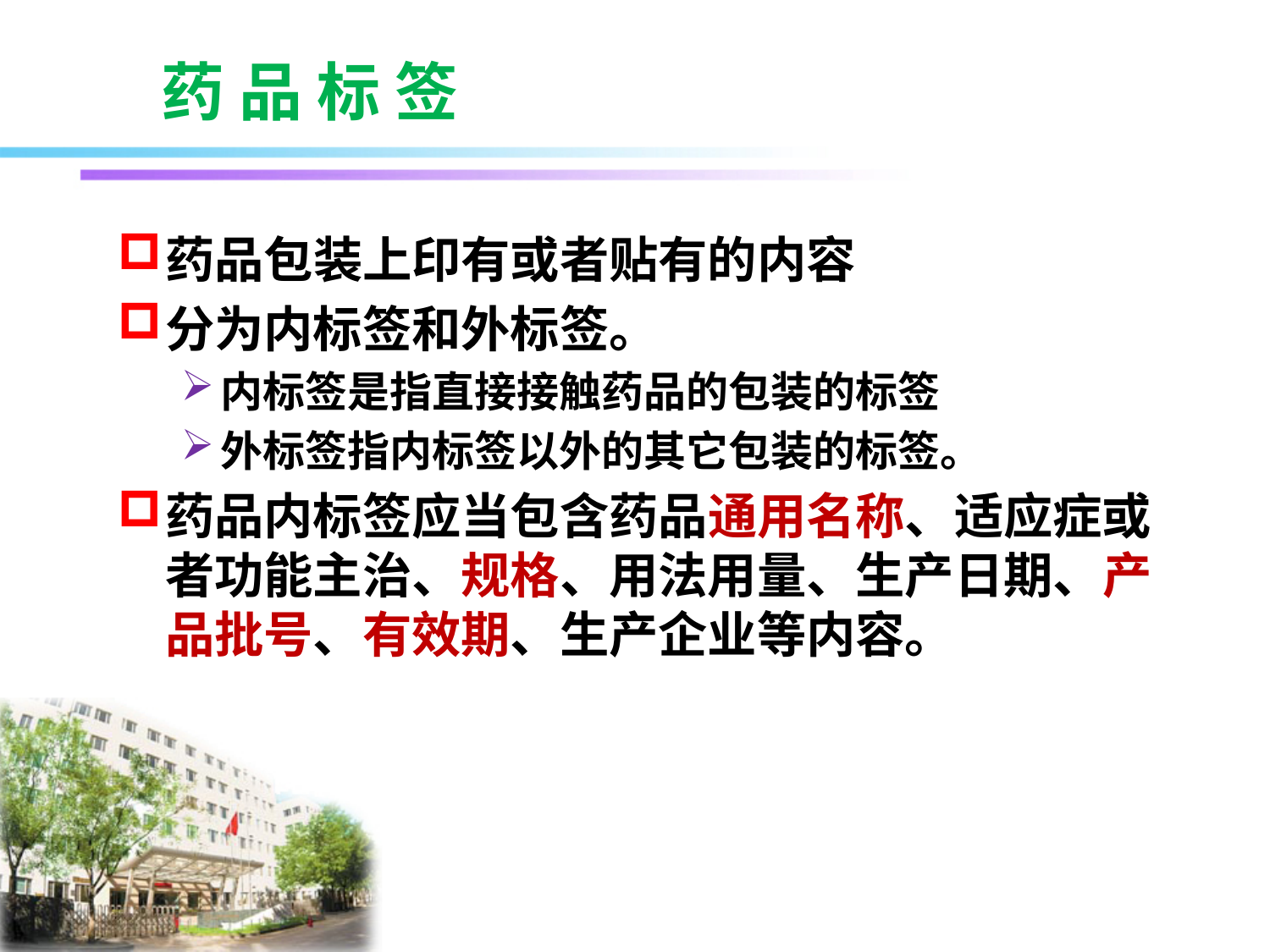

# 药 品 标 签
药品包装上印有或者贴有的内容
分为内标签和外标签。
内标签是指直接接触药品的包装的标签
外标签指内标签以外的其它包装的标签。
药品内标签应当包含药品通用名称、适应症或者功能主治、规格、用法用量、生产日期、产品批号、有效期、生产企业等内容。